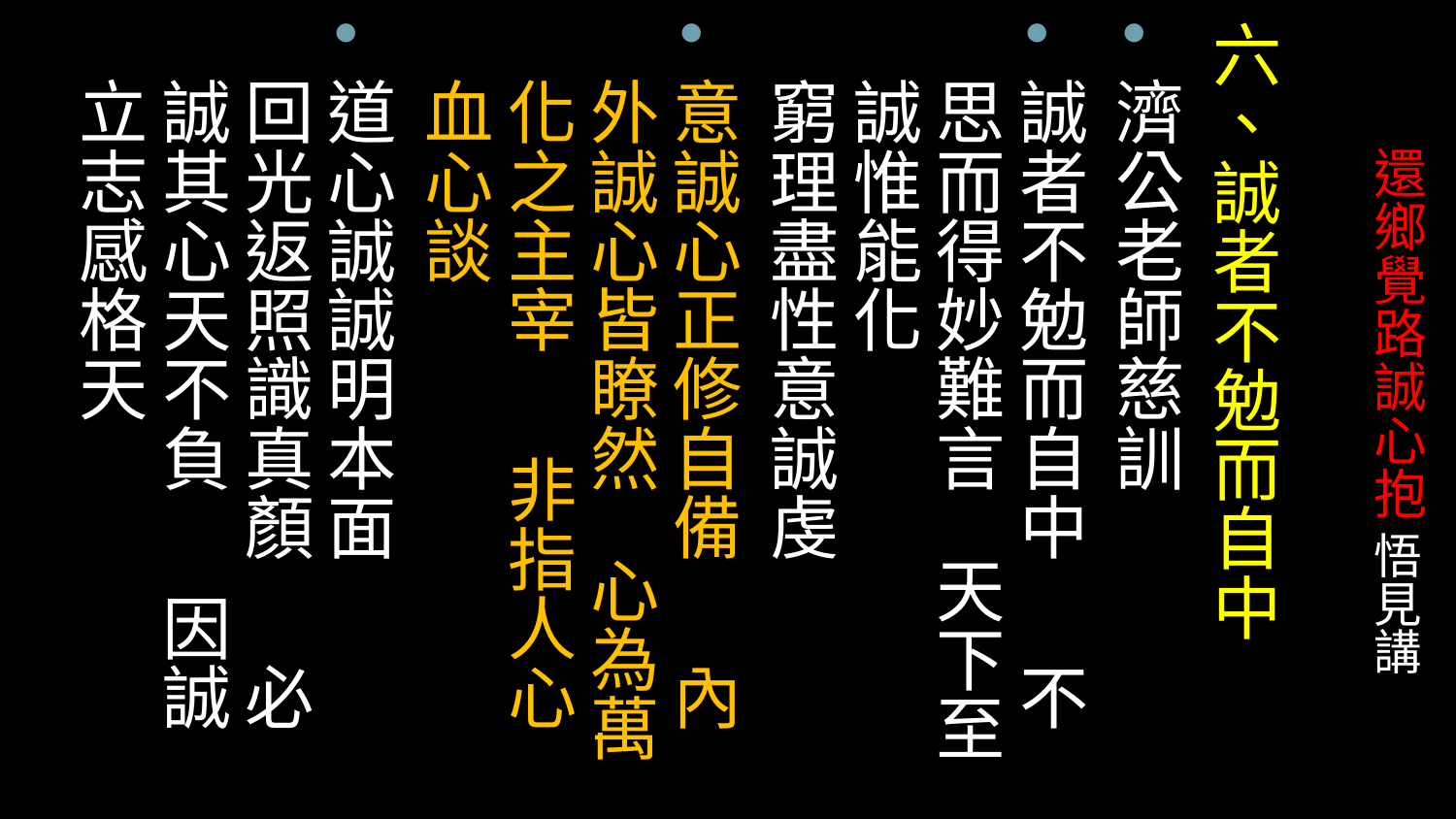

六、誠者不勉而自中
濟公老師慈訓
誠者不勉而自中　  不思而得妙難言    天下至誠惟能化
窮理盡性意誠虔
意誠心正修自備　  內外誠心皆瞭然    心為萬化之主宰　  非指人心血心談
道心誠誠明本面
回光返照識真顏　  必誠其心天不負　  因誠立志感格天

# 還鄉覺路誠心抱 悟見講